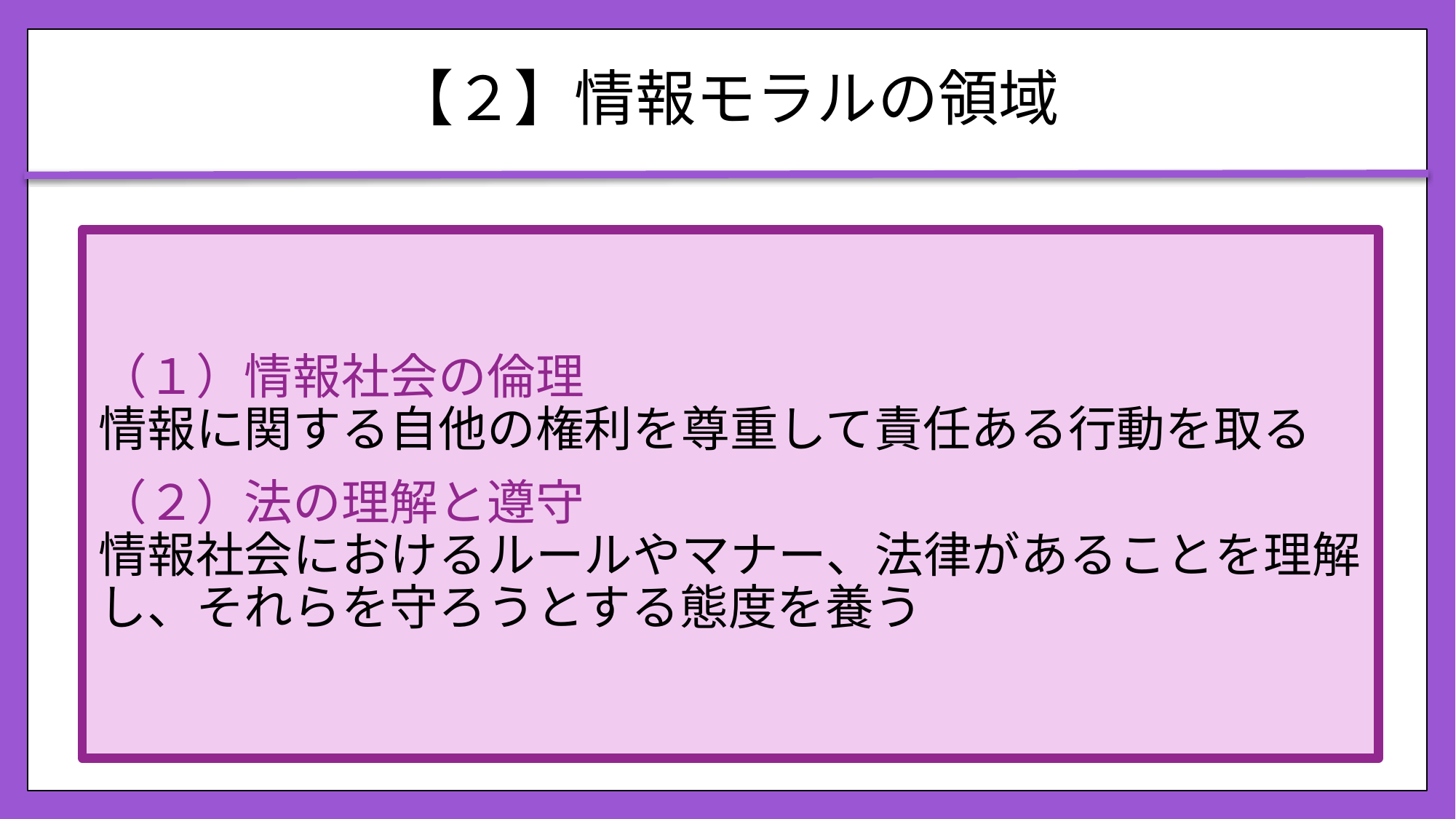

# 【２】情報モラルの領域
（１）情報社会の倫理
情報に関する自他の権利を尊重して責任ある行動を取る
（２）法の理解と遵守
情報社会におけるルールやマナー、法律があることを理解し、それらを守ろうとする態度を養う